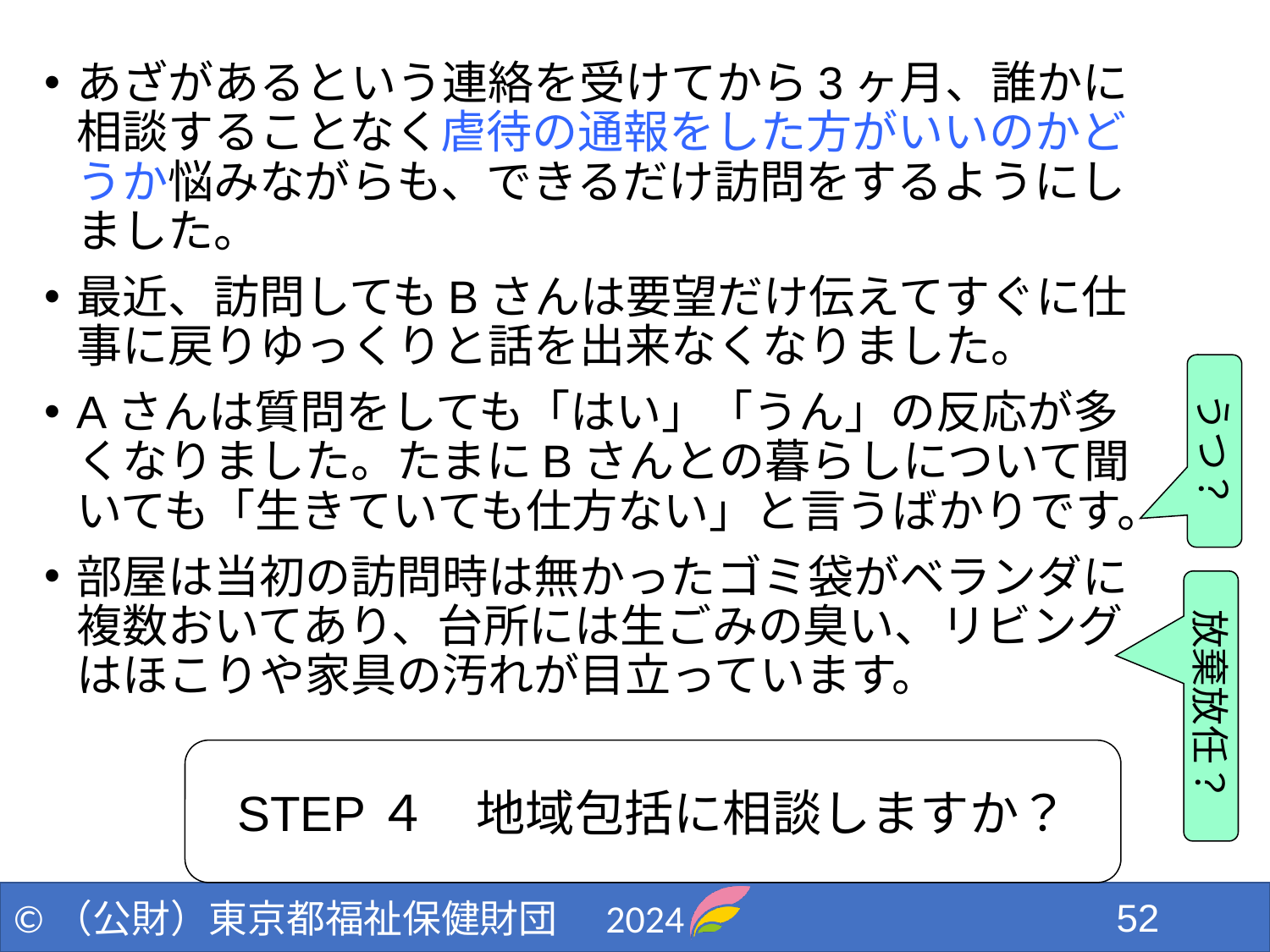

あざがあるという連絡を受けてから3ヶ月、誰かに相談することなく虐待の通報をした方がいいのかどうか悩みながらも、できるだけ訪問をするようにしました。
最近、訪問してもBさんは要望だけ伝えてすぐに仕事に戻りゆっくりと話を出来なくなりました。
Aさんは質問をしても「はい」「うん」の反応が多くなりました。たまにBさんとの暮らしについて聞いても「生きていても仕方ない」と言うばかりです。
部屋は当初の訪問時は無かったゴミ袋がベランダに複数おいてあり、台所には生ごみの臭い、リビングはほこりや家具の汚れが目立っています。
うつ？
放棄放任？
STEP４　地域包括に相談しますか？